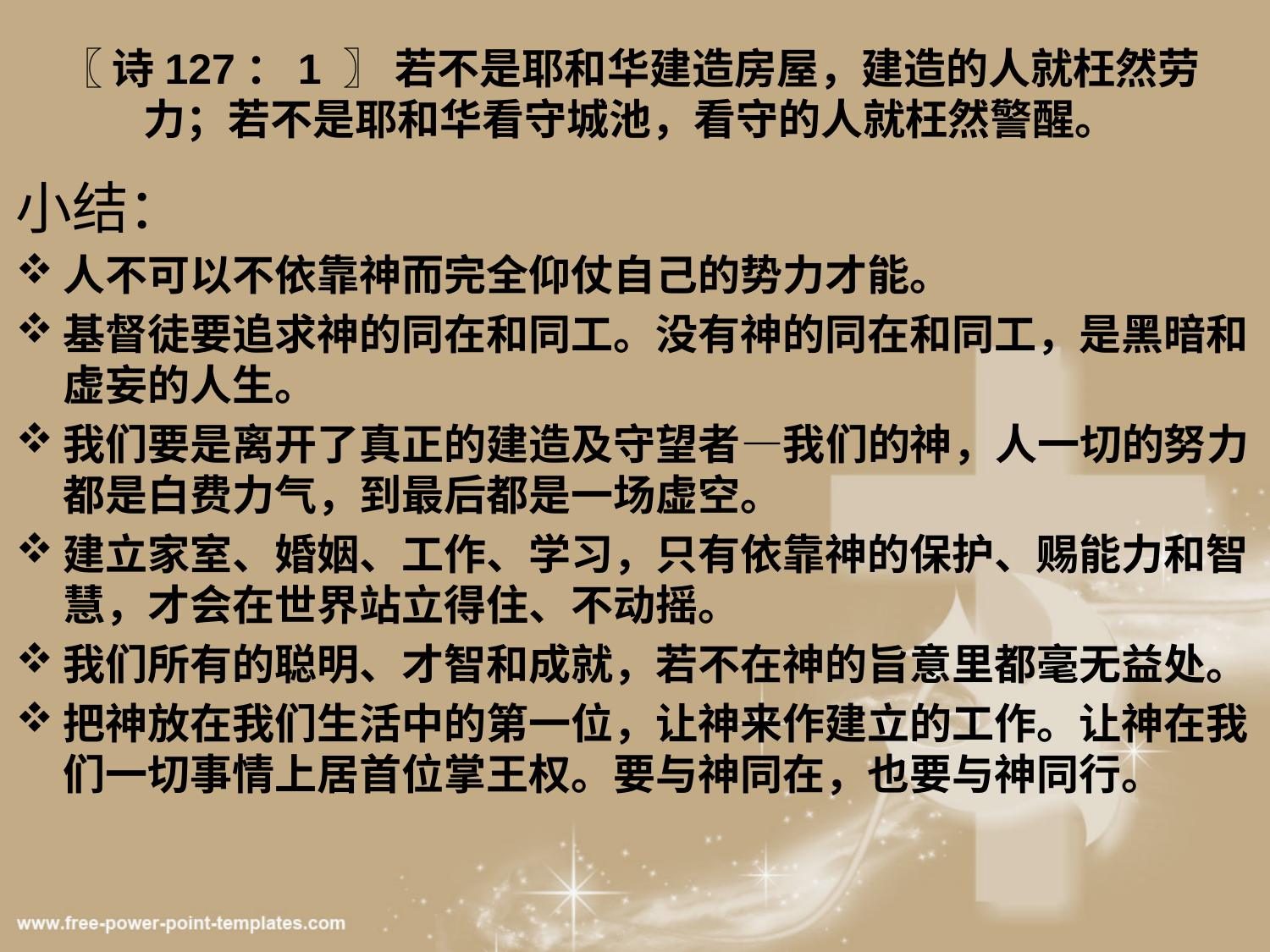

# 〖 诗127：1 〗 若不是耶和华建造房屋，建造的人就枉然劳力；若不是耶和华看守城池，看守的人就枉然警醒。
小结：
人不可以不依靠神而完全仰仗自己的势力才能。
基督徒要追求神的同在和同工。没有神的同在和同工，是黑暗和虚妄的人生。
我们要是离开了真正的建造及守望者—我们的神，人一切的努力都是白费力气，到最后都是一场虚空。
建立家室、婚姻、工作、学习，只有依靠神的保护、赐能力和智慧，才会在世界站立得住、不动摇。
我们所有的聪明、才智和成就，若不在神的旨意里都毫无益处。
把神放在我们生活中的第一位，让神来作建立的工作。让神在我们一切事情上居首位掌王权。要与神同在，也要与神同行。